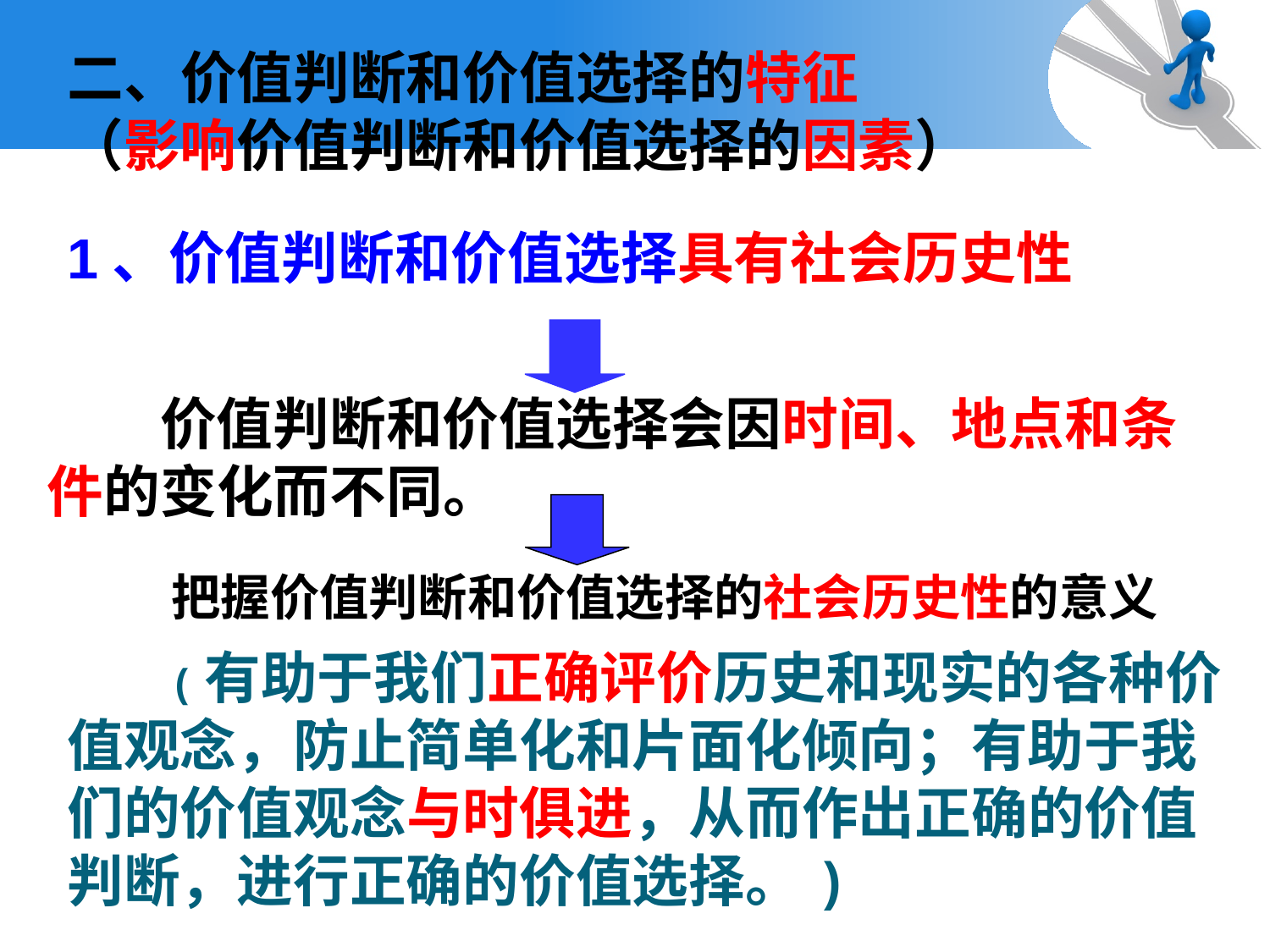

二、价值判断和价值选择的特征
（影响价值判断和价值选择的因素）
1、价值判断和价值选择具有社会历史性

　　价值判断和价值选择会因时间、地点和条件的变化而不同。

　　把握价值判断和价值选择的社会历史性的意义
    (有助于我们正确评价历史和现实的各种价值观念，防止简单化和片面化倾向；有助于我们的价值观念与时俱进，从而作出正确的价值判断，进行正确的价值选择。)